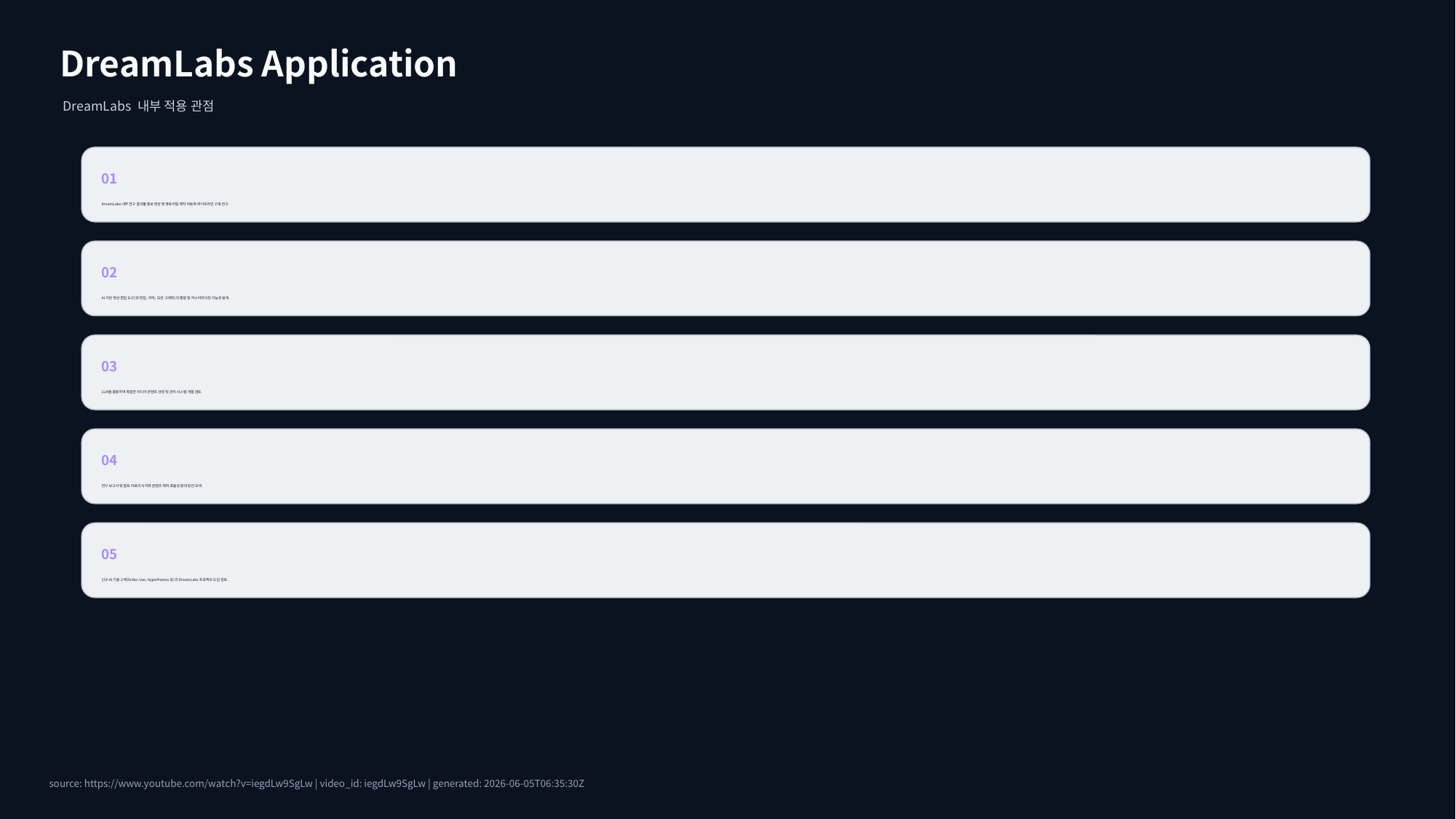

DreamLabs Application
DreamLabs 내부 적용 관점

01
DreamLabs 내부 연구 결과물 홍보 영상 및 튜토리얼 제작 자동화 파이프라인 구축 연구.

02
AI 기반 영상 편집 도구(컷 편집, 자막, 모션 그래픽)의 통합 및 커스터마이징 가능성 탐색.

03
LLM을 활용하여 복잡한 미디어 콘텐츠 생성 및 관리 시스템 개발 검토.

04
연구 보고서 및 발표 자료의 시각화 콘텐츠 제작 효율성 증대 방안 모색.

05
신규 AI 기술 스택(Video-Use, Hyperframes 등)의 DreamLabs 프로젝트 도입 검토.
source: https://www.youtube.com/watch?v=iegdLw9SgLw | video_id: iegdLw9SgLw | generated: 2026-06-05T06:35:30Z